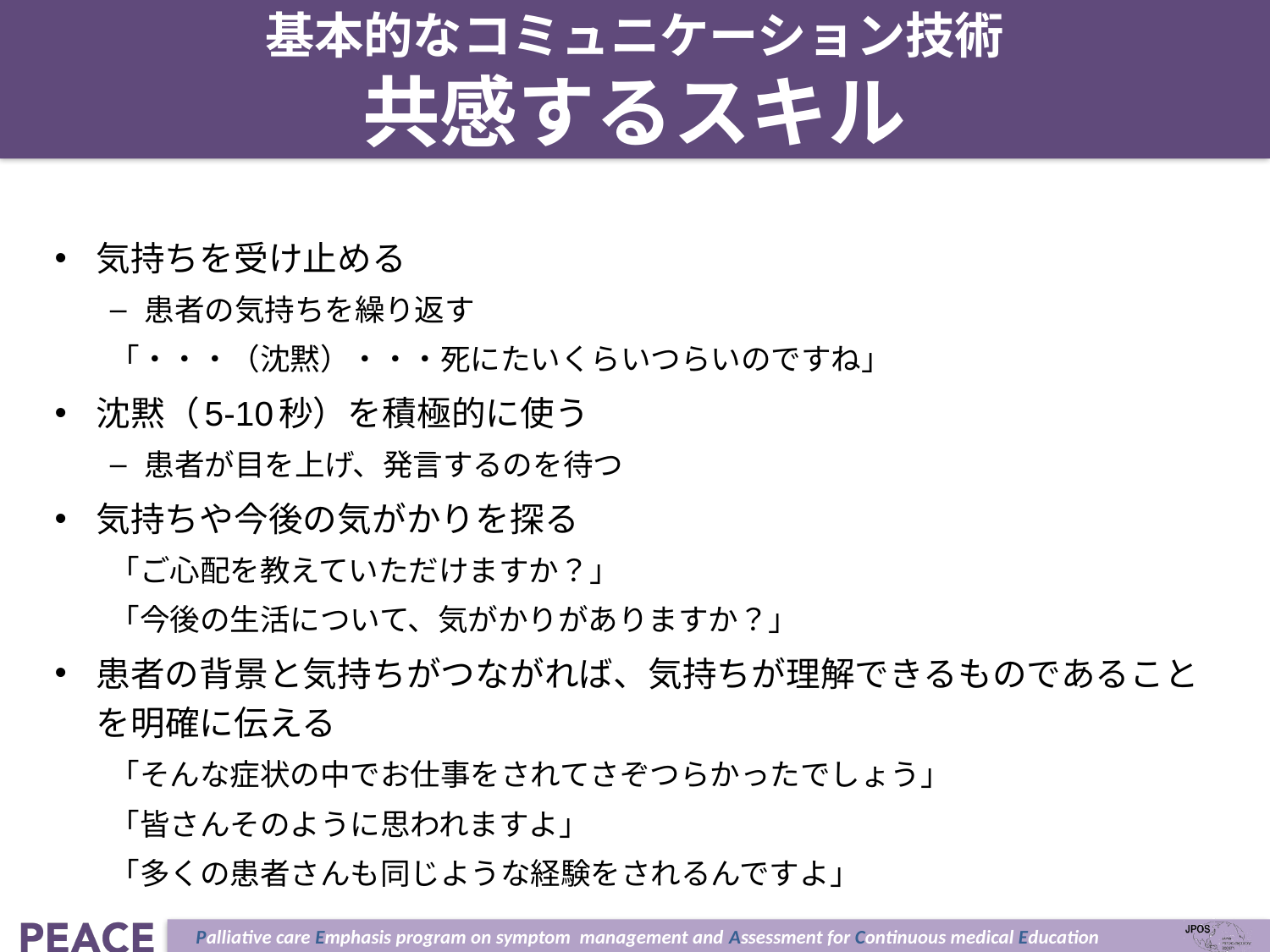

# 基本的なコミュニケーション技術 共感するスキル
気持ちを受け止める
患者の気持ちを繰り返す
「・・・（沈黙）・・・死にたいくらいつらいのですね」
沈黙（5-10秒）を積極的に使う
患者が目を上げ、発言するのを待つ
気持ちや今後の気がかりを探る
「ご心配を教えていただけますか？」
「今後の生活について、気がかりがありますか？」
患者の背景と気持ちがつながれば、気持ちが理解できるものであることを明確に伝える
「そんな症状の中でお仕事をされてさぞつらかったでしょう」
「皆さんそのように思われますよ」
「多くの患者さんも同じような経験をされるんですよ」